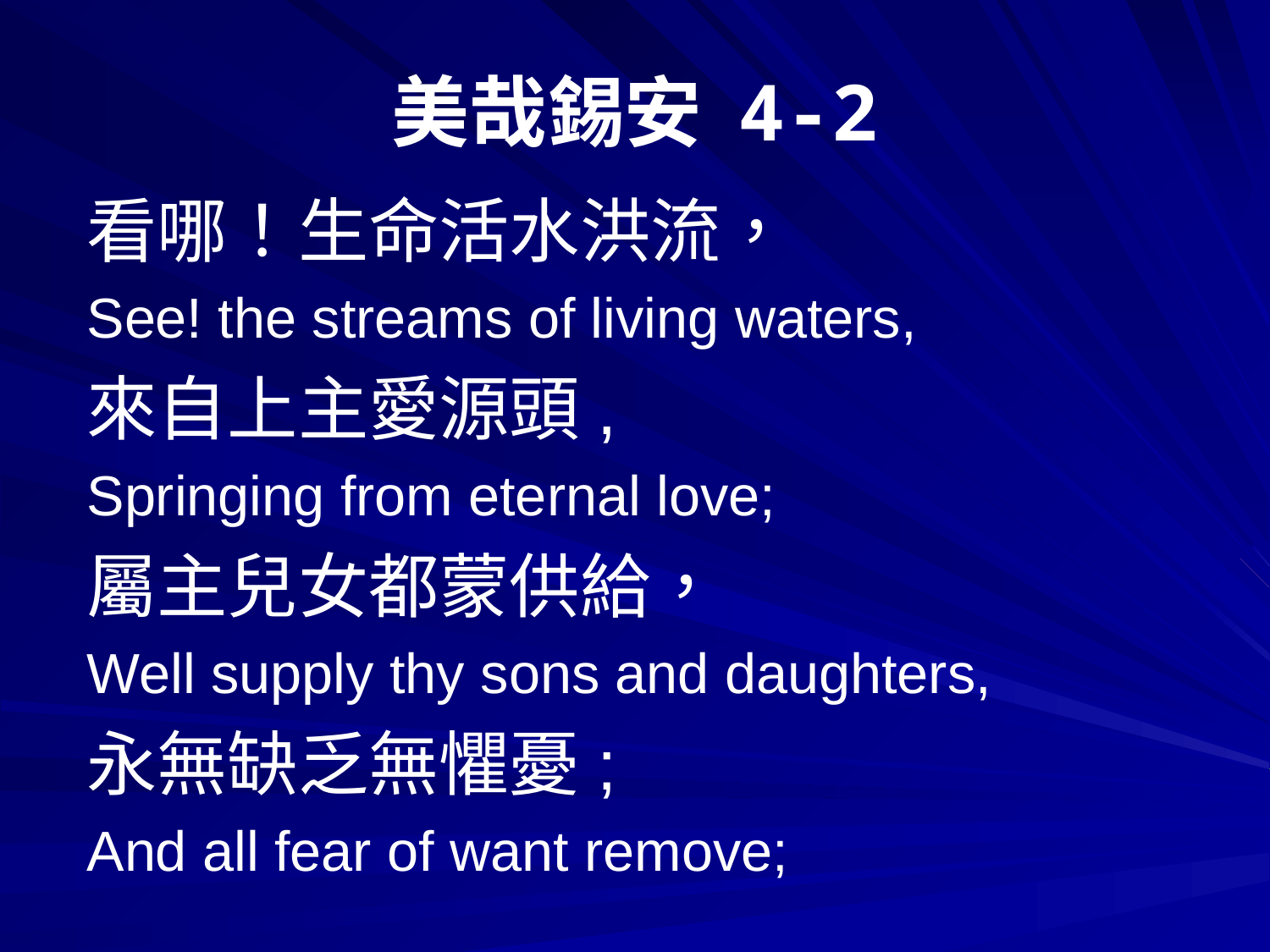

# 美哉錫安 4-2
看哪！生命活水洪流，
See! the streams of living waters,
來自上主愛源頭,
Springing from eternal love;
屬主兒女都蒙供給，
Well supply thy sons and daughters,
永無缺乏無懼憂;
And all fear of want remove;